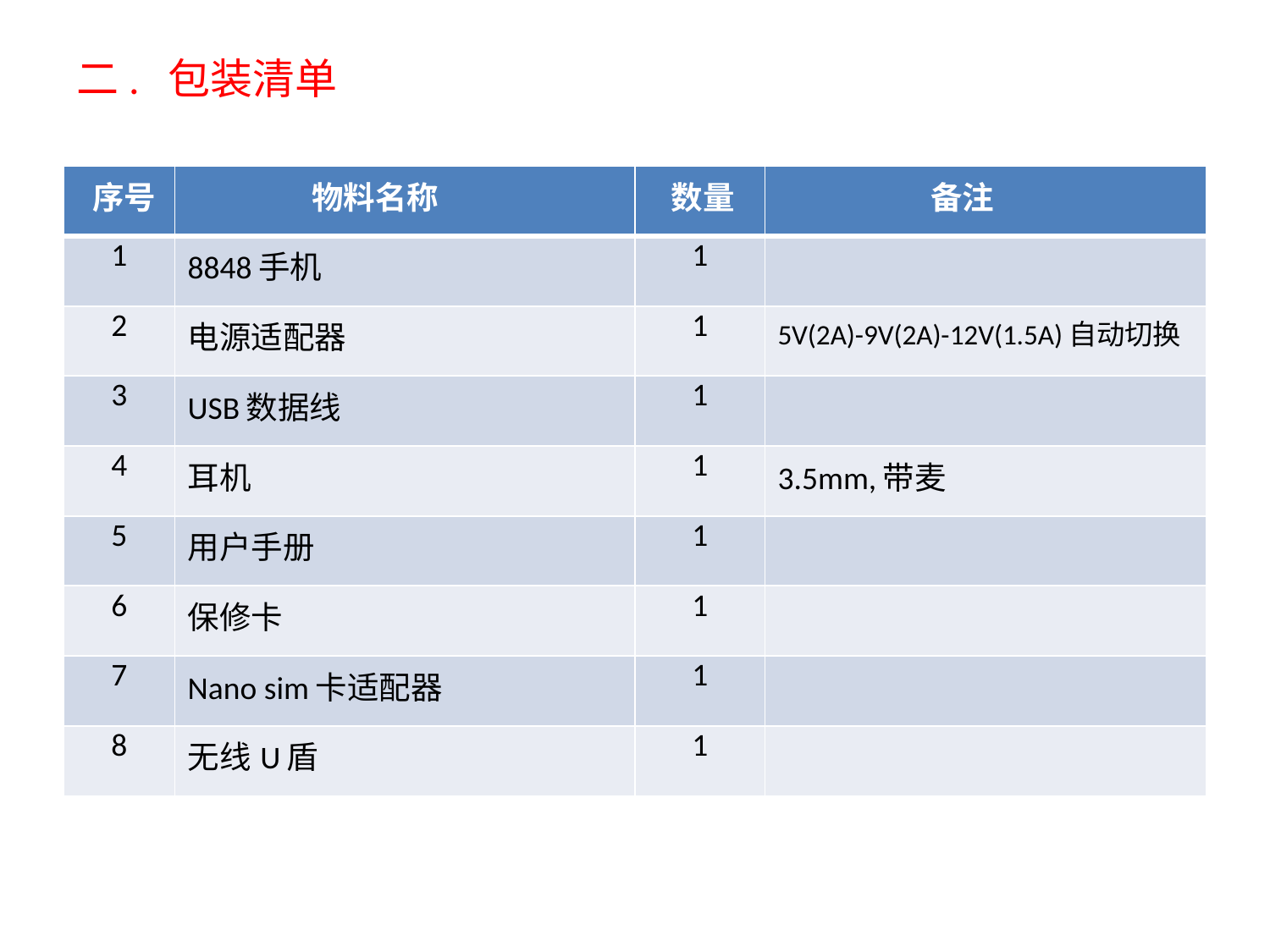

# 二.  包装清单
| 序号 | 物料名称 | 数量 | 备注 |
| --- | --- | --- | --- |
| 1 | 8848手机 | 1 |  |
| 2 | 电源适配器 | 1 | 5V(2A)-9V(2A)-12V(1.5A)自动切换 |
| 3 | USB数据线 | 1 |  |
| 4 | 耳机 | 1 | 3.5mm,带麦 |
| 5 | 用户手册 | 1 |  |
| 6 | 保修卡 | 1 |  |
| 7 | Nano sim卡适配器 | 1 |  |
| 8 | 无线U盾 | 1 |  |